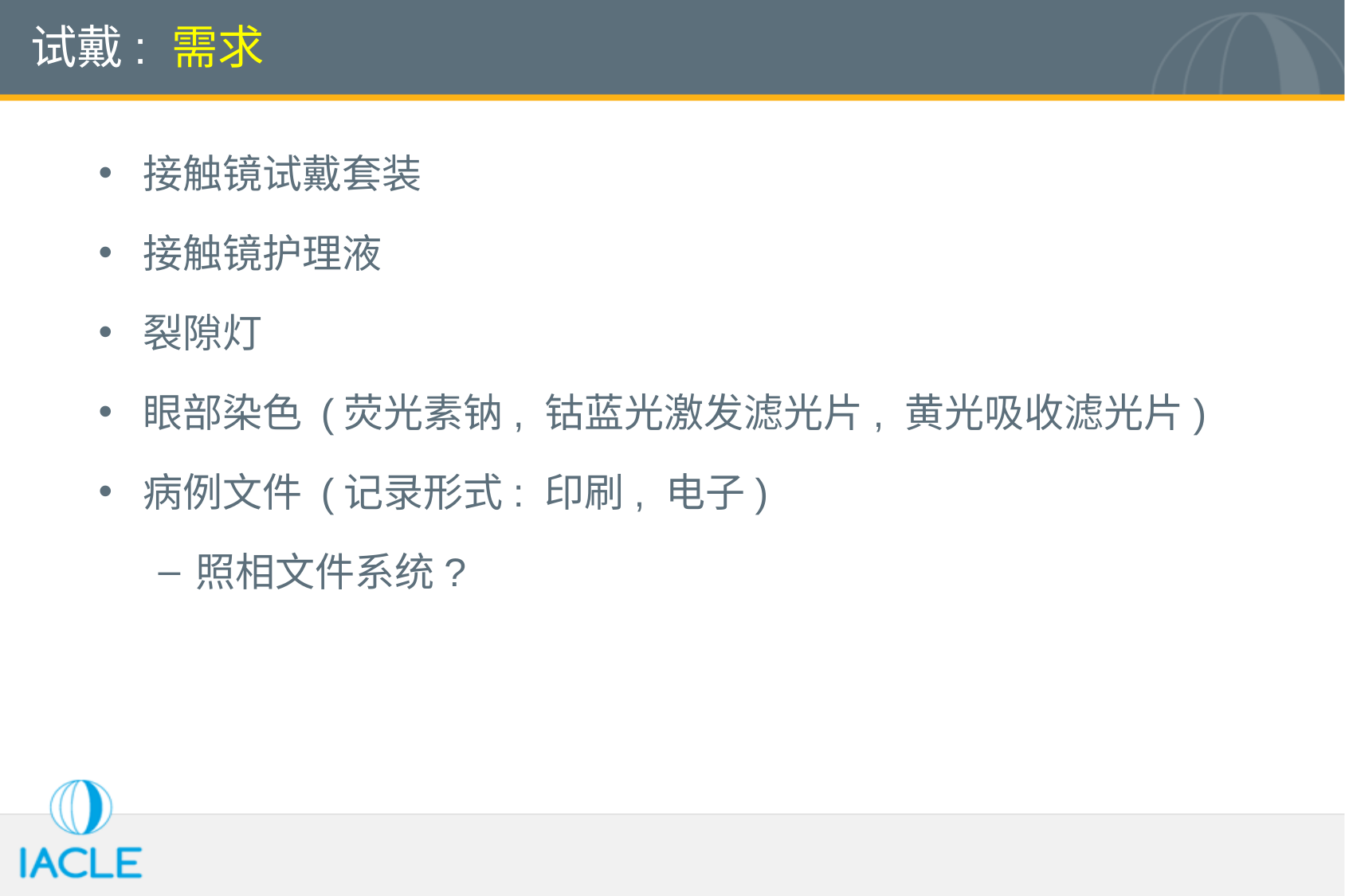

# 试戴: 需求
接触镜试戴套装
接触镜护理液
裂隙灯
眼部染色 (荧光素钠, 钴蓝光激发滤光片, 黄光吸收滤光片)
病例文件 (记录形式: 印刷, 电子)
照相文件系统?